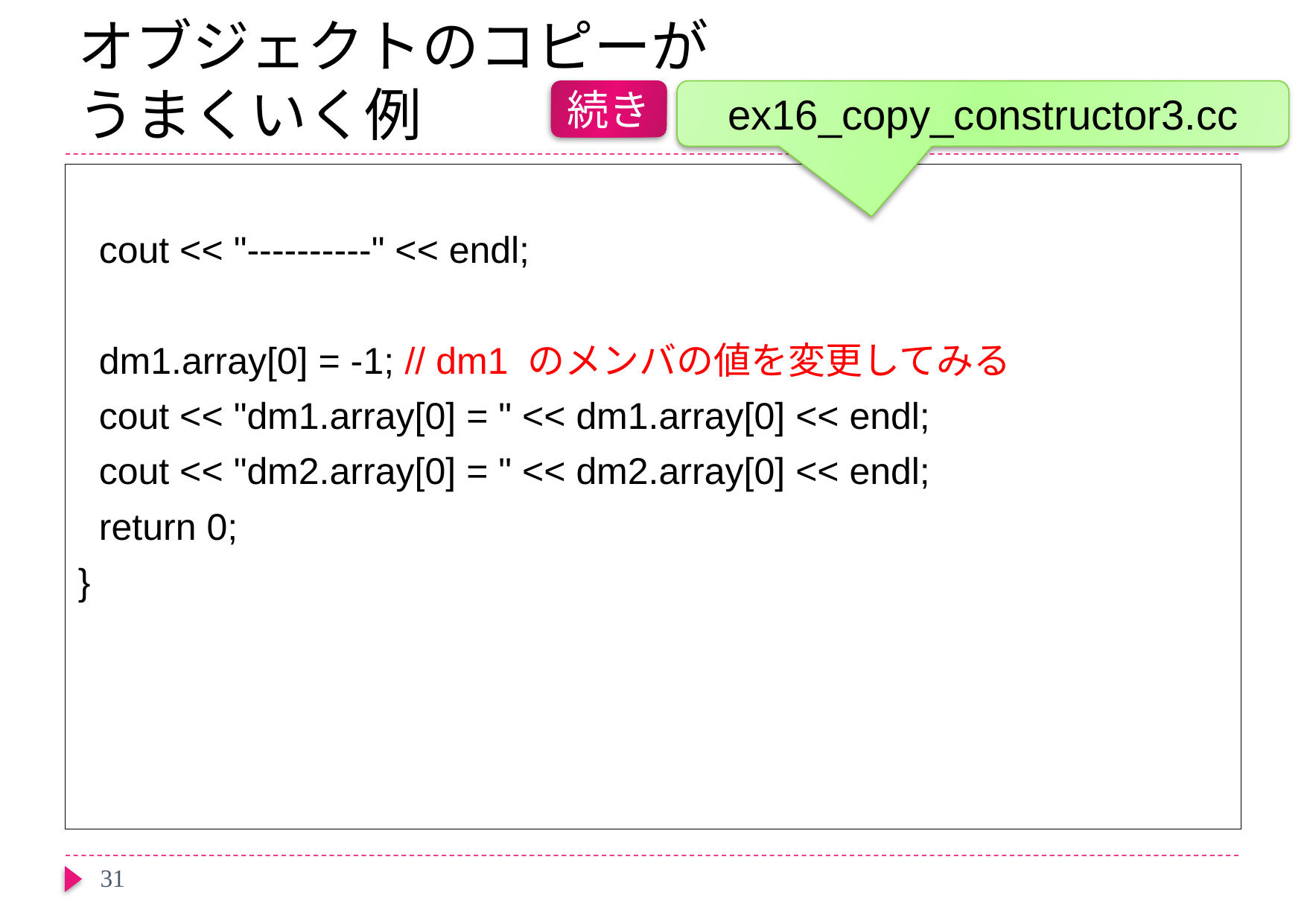

# オブジェクトのコピーが うまくいく例
続き
ex16_copy_constructor3.cc

  cout << "----------" << endl;

  dm1.array[0] = -1; // dm1 のメンバの値を変更してみる
  cout << "dm1.array[0] = " << dm1.array[0] << endl;
  cout << "dm2.array[0] = " << dm2.array[0] << endl;
  return 0;
}
31